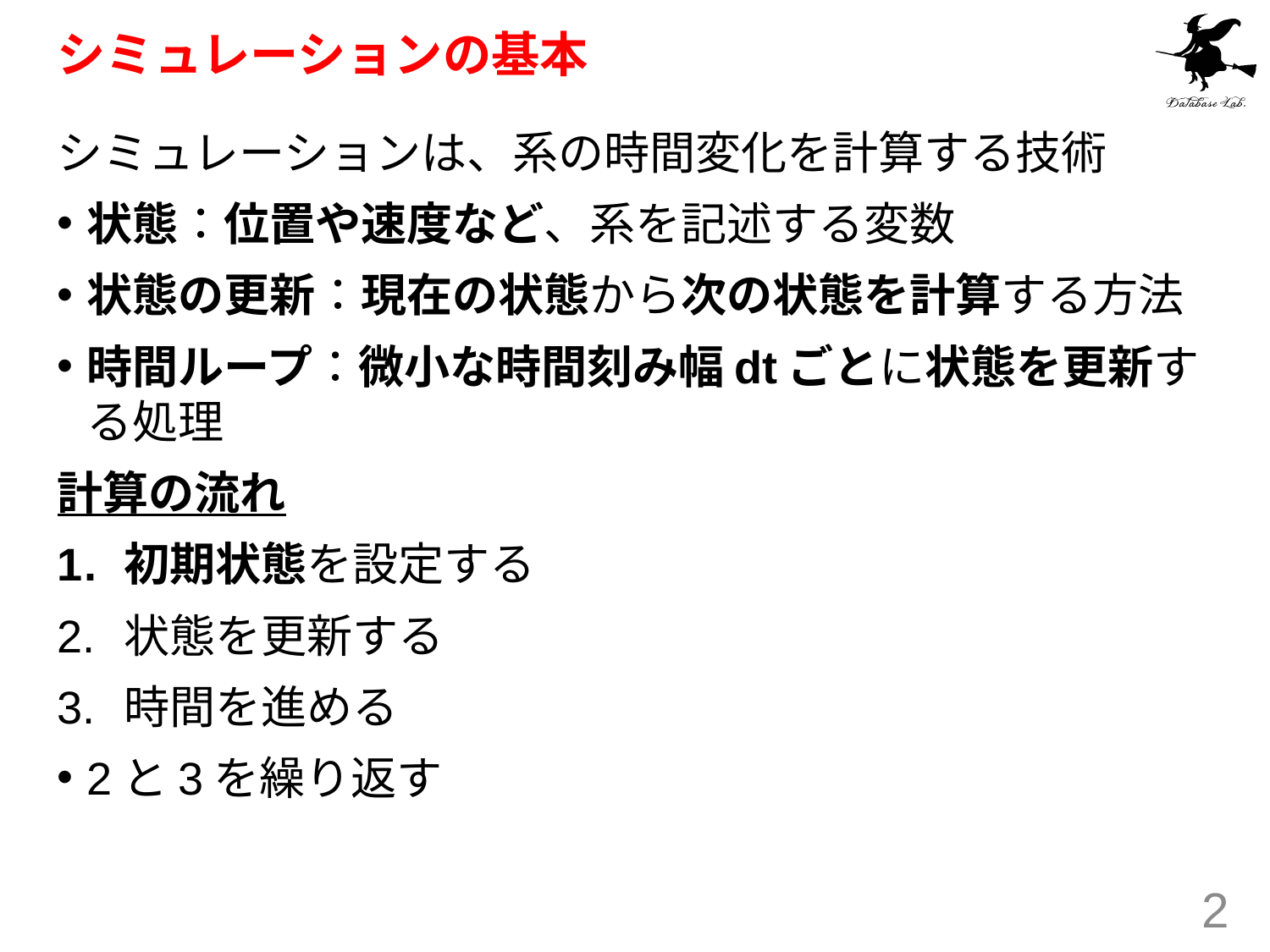

# シミュレーションの基本
シミュレーションは、系の時間変化を計算する技術
状態：位置や速度など、系を記述する変数
状態の更新：現在の状態から次の状態を計算する方法
時間ループ：微小な時間刻み幅dtごとに状態を更新する処理
計算の流れ
初期状態を設定する
状態を更新する
時間を進める
2と3を繰り返す

2